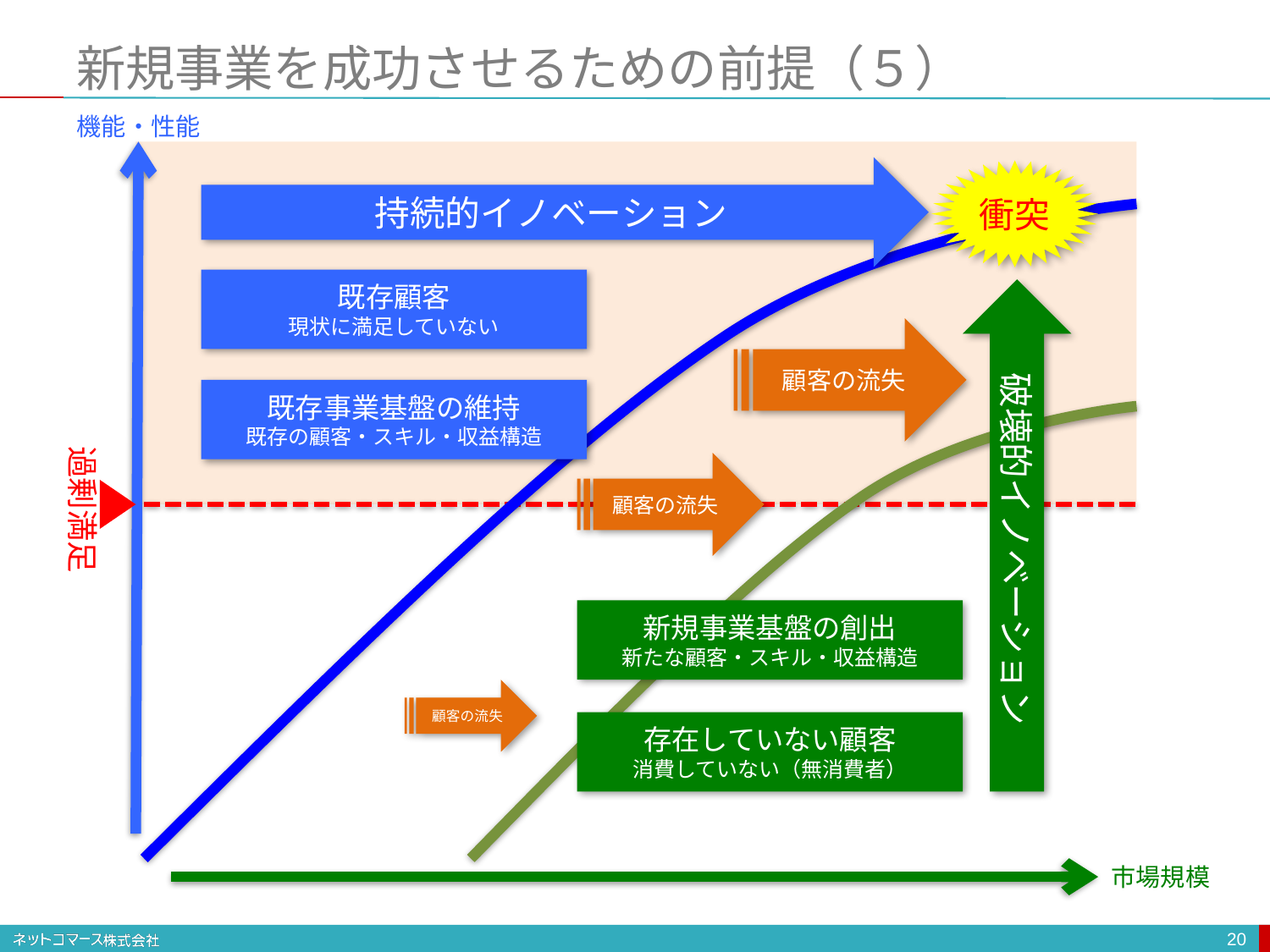

# 新規事業を成功させるための前提（５）
機能・性能

持続的イノベーション

衝突

既存顧客
現状に満足していない
破壊的イノベーション
顧客の流失
既存事業基盤の維持
既存の顧客・スキル・収益構造

過剰満足
顧客の流失

新規事業基盤の創出
新たな顧客・スキル・収益構造
顧客の流失
存在していない顧客
消費していない（無消費者）
市場規模
20